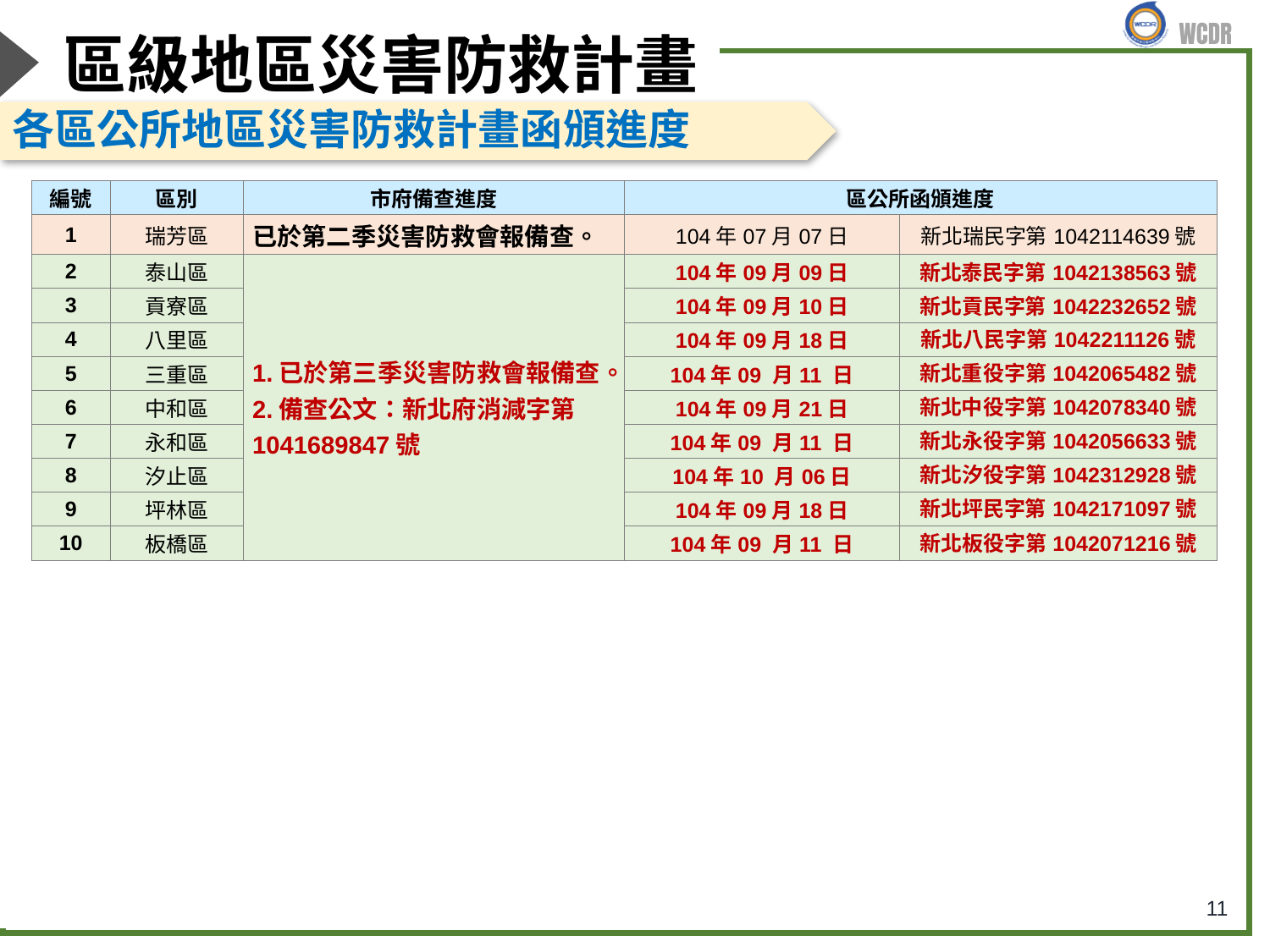

# 區級地區災害防救計畫
各區公所地區災害防救計畫函頒進度
| 編號 | 區別 | 市府備查進度 | 區公所函頒進度 |  |
| --- | --- | --- | --- | --- |
| 1 | 瑞芳區 | 已於第二季災害防救會報備查。 | 104年07月07日 | 新北瑞民字第1042114639號 |
| 2 | 泰山區 | 1.已於第三季災害防救會報備查。 2.備查公文：新北府消減字第1041689847號 | 104年09月09日 | 新北泰民字第1042138563號 |
| 3 | 貢寮區 |  | 104年09月10日 | 新北貢民字第1042232652號 |
| 4 | 八里區 |  | 104年09月18日 | 新北八民字第1042211126號 |
| 5 | 三重區 |  | 104年09 月11 日 | 新北重役字第1042065482號 |
| 6 | 中和區 |  | 104年09月21日 | 新北中役字第1042078340號 |
| 7 | 永和區 |  | 104年09 月11 日 | 新北永役字第1042056633號 |
| 8 | 汐止區 |  | 104年10 月06日 | 新北汐役字第1042312928號 |
| 9 | 坪林區 |  | 104年09月18日 | 新北坪民字第1042171097號 |
| 10 | 板橋區 |  | 104年09 月11 日 | 新北板役字第1042071216號 |
11